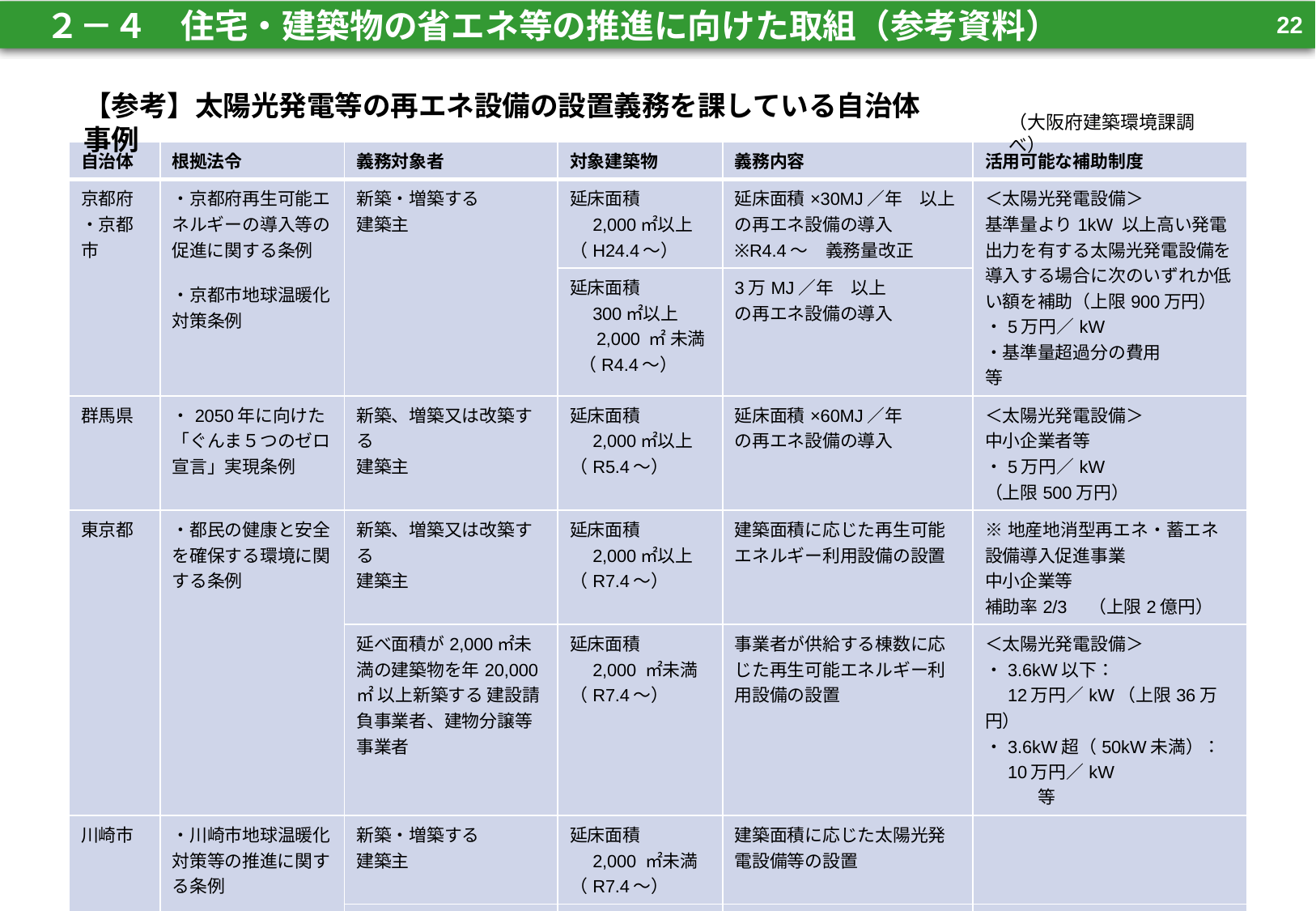

22
　２－４　住宅・建築物の省エネ等の推進に向けた取組（参考資料）
【参考】太陽光発電等の再エネ設備の設置義務を課している自治体事例
（大阪府建築環境課調べ）
| 自治体 | 根拠法令 | 義務対象者 | 対象建築物 | 義務内容 | 活用可能な補助制度 |
| --- | --- | --- | --- | --- | --- |
| 京都府 ・京都市 | ・京都府再生可能エネルギーの導入等の促進に関する条例 ・京都市地球温暖化対策条例 | 新築・増築する 建築主 | 延床面積 　2,000㎡以上 （H24.4～） | 延床面積×30MJ／年　以上の再エネ設備の導入 ※R4.4～　義務量改正 | ＜太陽光発電設備＞ 基準量より1kW 以上高い発電出力を有する太陽光発電設備を導入する場合に次のいずれか低い額を補助（上限900万円） ・5万円／kW ・基準量超過分の費用　　　　等 |
|  |  |  | 延床面積 　300㎡以上 　 2,000 ㎡ 未満 （R4.4～） | 3万MJ／年　以上 の再エネ設備の導入 |  |
| 群馬県 | ・2050年に向けた「ぐんま５つのゼロ宣言」実現条例 | 新築、増築又は改築する 建築主 | 延床面積 　2,000㎡以上 （R5.4～） | 延床面積×60MJ／年 の再エネ設備の導入 | ＜太陽光発電設備＞ 中小企業者等 ・5万円／kW （上限500万円） |
| 東京都 | ・都民の健康と安全を確保する環境に関する条例 | 新築、増築又は改築する 建築主 | 延床面積 　2,000㎡以上 （R7.4～） | 建築面積に応じた再生可能エネルギー利用設備の設置 | ※地産地消型再エネ・蓄エネ設備導入促進事業 中小企業等 補助率2/3　（上限2億円） |
|  |  | 延べ面積が2,000㎡未満の建築物を年20,000㎡ 以上新築する 建設請負事業者、建物分譲等事業者 | 延床面積 　2,000 ㎡未満 （R7.4～） | 事業者が供給する棟数に応じた再生可能エネルギー利用設備の設置 | ＜太陽光発電設備＞ ・3.6kW以下： 　12万円／kW（上限36万円） ・3.6kW超（50kW未満）： 　10万円／kW　　　　　　　　　等 |
| 川崎市 | ・川崎市地球温暖化対策等の推進に関する条例 | 新築・増築する 建築主 | 延床面積 　2,000 ㎡未満 （R7.4～） | 建築面積に応じた太陽光発電設備等の設置 |  |
|  |  | 延べ面積が2,000㎡未満の建築物を年5,000㎡以上新築する建築事業者 | 延床面積 　2,000 ㎡未満 （R7.4～） | 事業者が供給する棟数に応じた再生可能エネルギー利用設備の設置 | ＜太陽光発電設備＞ ・FIT適用：4万円／件 ・FIT適用無：（上限28万円） 　　次のいずれか低い額を補助 　　　　7万円／kW 　　　　対象経費×補助率1/2 |